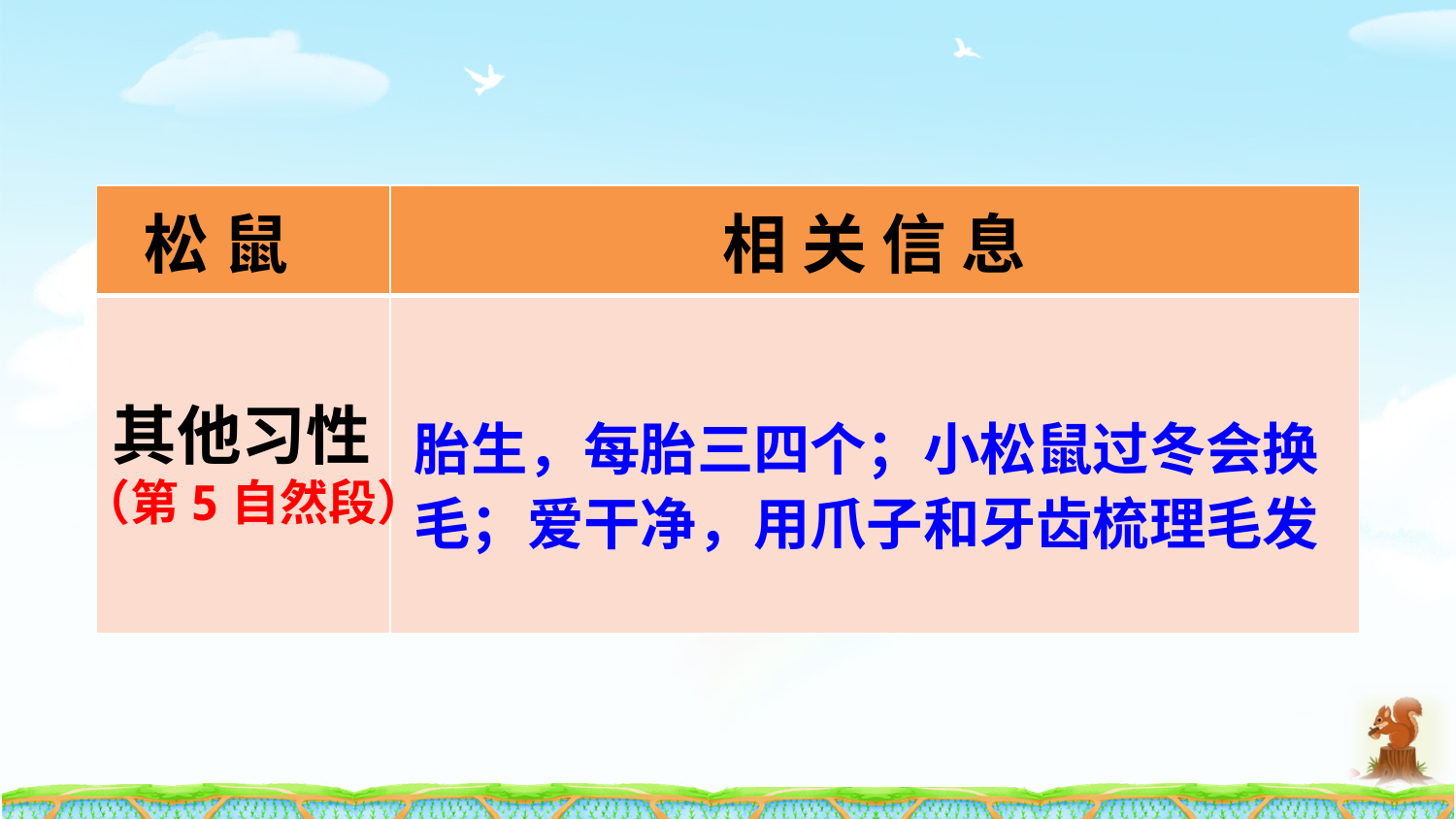

| 松 鼠 | 相 关 信 息 |
| --- | --- |
|  |  |
 其他习性
（第5自然段）
胎生，每胎三四个；小松鼠过冬会换毛；爱干净，用爪子和牙齿梳理毛发